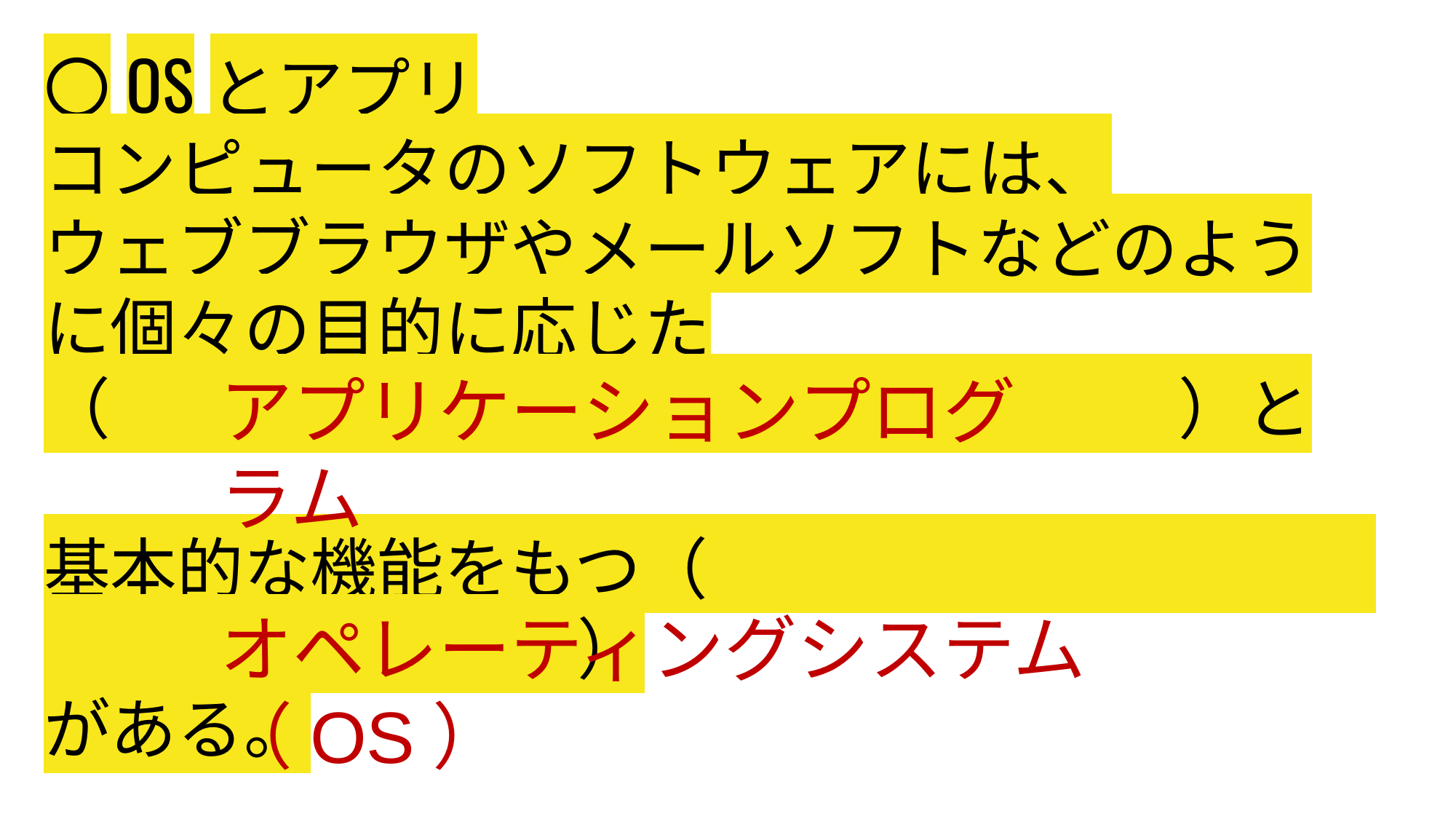

# 〇OSとアプリ コンピュータのソフトウェアには、 ウェブブラウザやメールソフトなどのように個々の目的に応じた （　　　　　　　　　　　　　　　　）と 基本的な機能をもつ（　　　　　　　　　　　　　　　　　　） がある。
アプリケーションプログラム
オペレーティングシステム（OS）